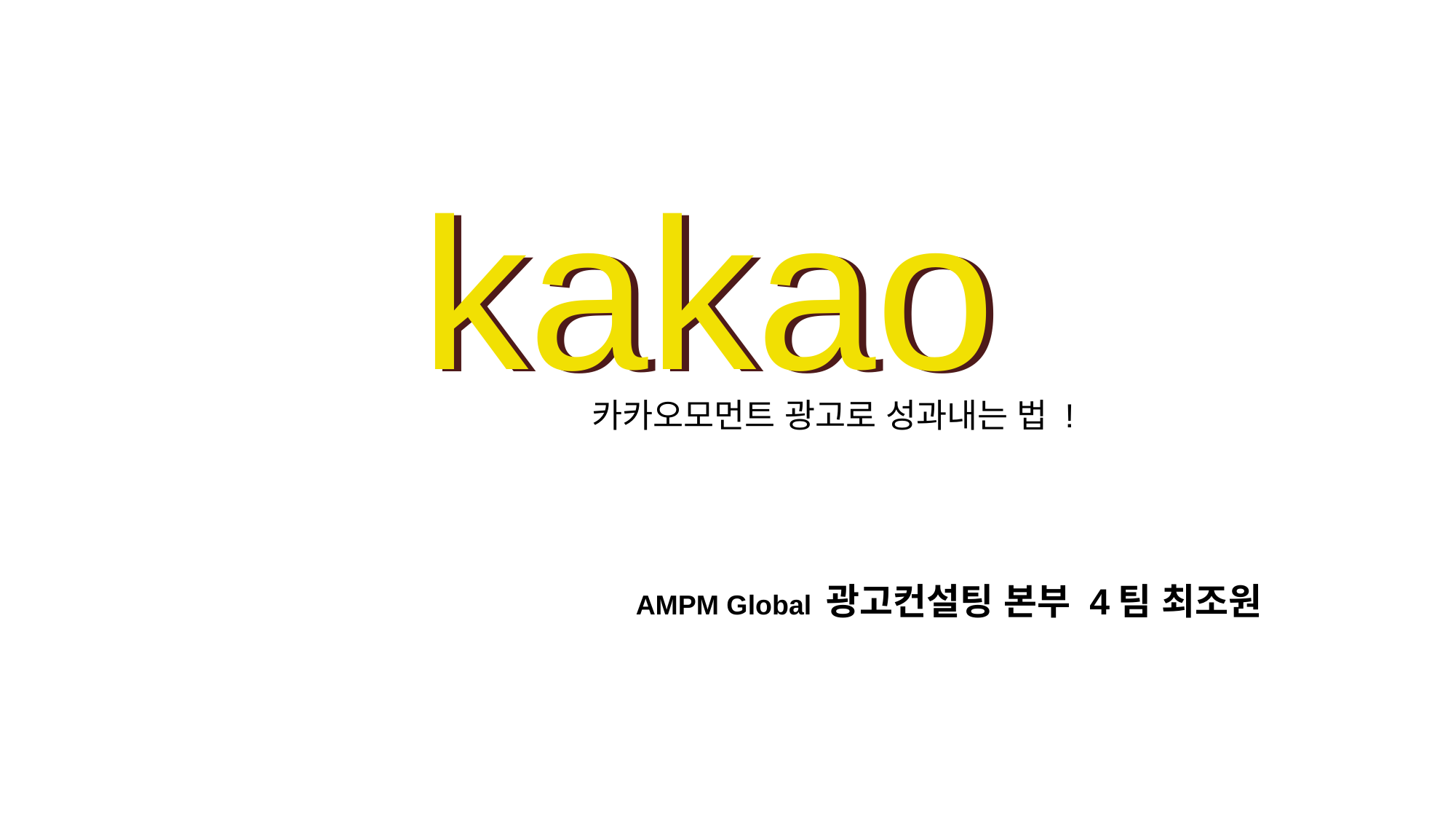

kakao
# kakao
카카오모먼트 광고로 성과내는 법 !
AMPM Global 광고컨설팅 본부 4팀 최조원